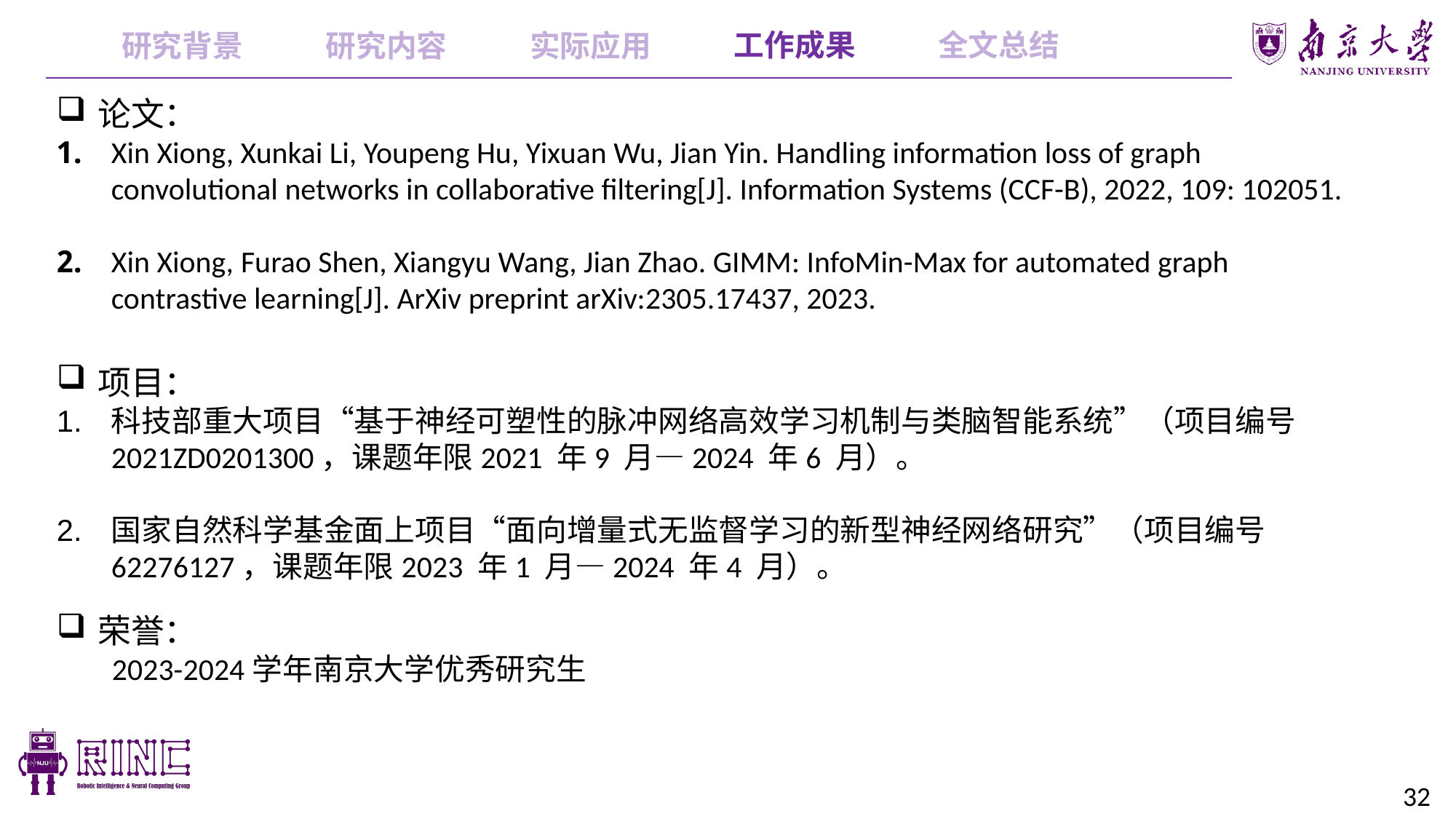

工作成果
全文总结
研究内容
实际应用
研究背景
论文：
﻿Xin Xiong, Xunkai Li, Youpeng Hu, Yixuan Wu, Jian Yin. Handling information loss of graph convolutional networks in collaborative filtering[J]. Information Systems (CCF-B), 2022, 109: 102051.

﻿Xin Xiong, Furao Shen, Xiangyu Wang, Jian Zhao. GIMM: InfoMin-Max for automated graph contrastive learning[J]. ArXiv preprint arXiv:2305.17437, 2023.
项目：
科技部重大项目“基于神经可塑性的脉冲网络高效学习机制与类脑智能系统”（项目编号2021ZD0201300，课题年限2021 年9 月—2024 年6 月）。

国家自然科学基金面上项目“面向增量式无监督学习的新型神经网络研究”（项目编号62276127，课题年限2023 年1 月—2024 年4 月）。
荣誉：
        2023-2024学年南京大学优秀研究生